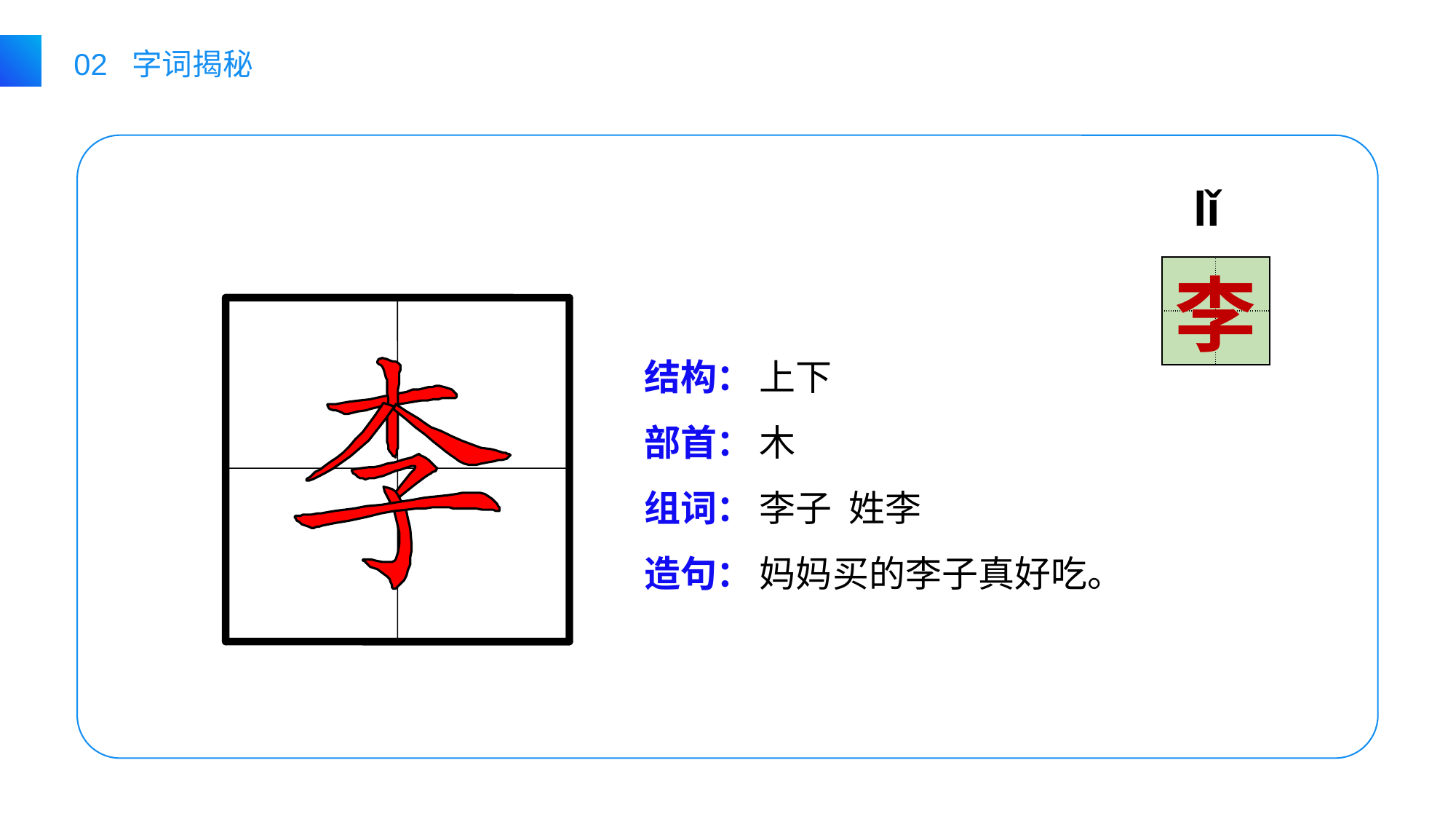

02  字词揭秘

lǐ
|  |  |
| --- | --- |
|  |  |
李

结构：
部首：
组词：
造句：

上下
木
李子  姓李
妈妈买的李子真好吃。